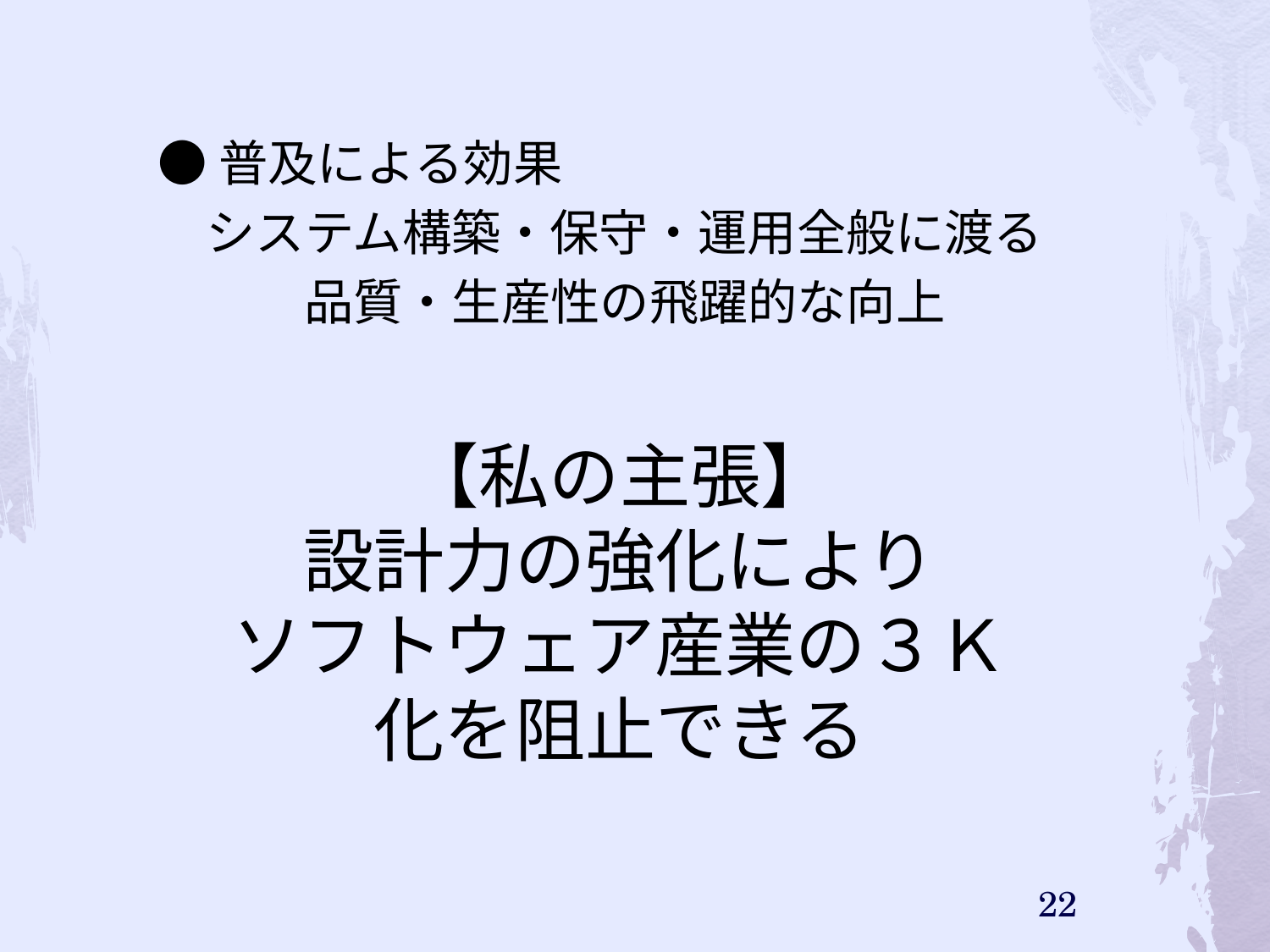

●普及による効果
システム構築・保守・運用全般に渡る
品質・生産性の飛躍的な向上
【私の主張】
設計力の強化により
ソフトウェア産業の３Ｋ化を阻止できる
22